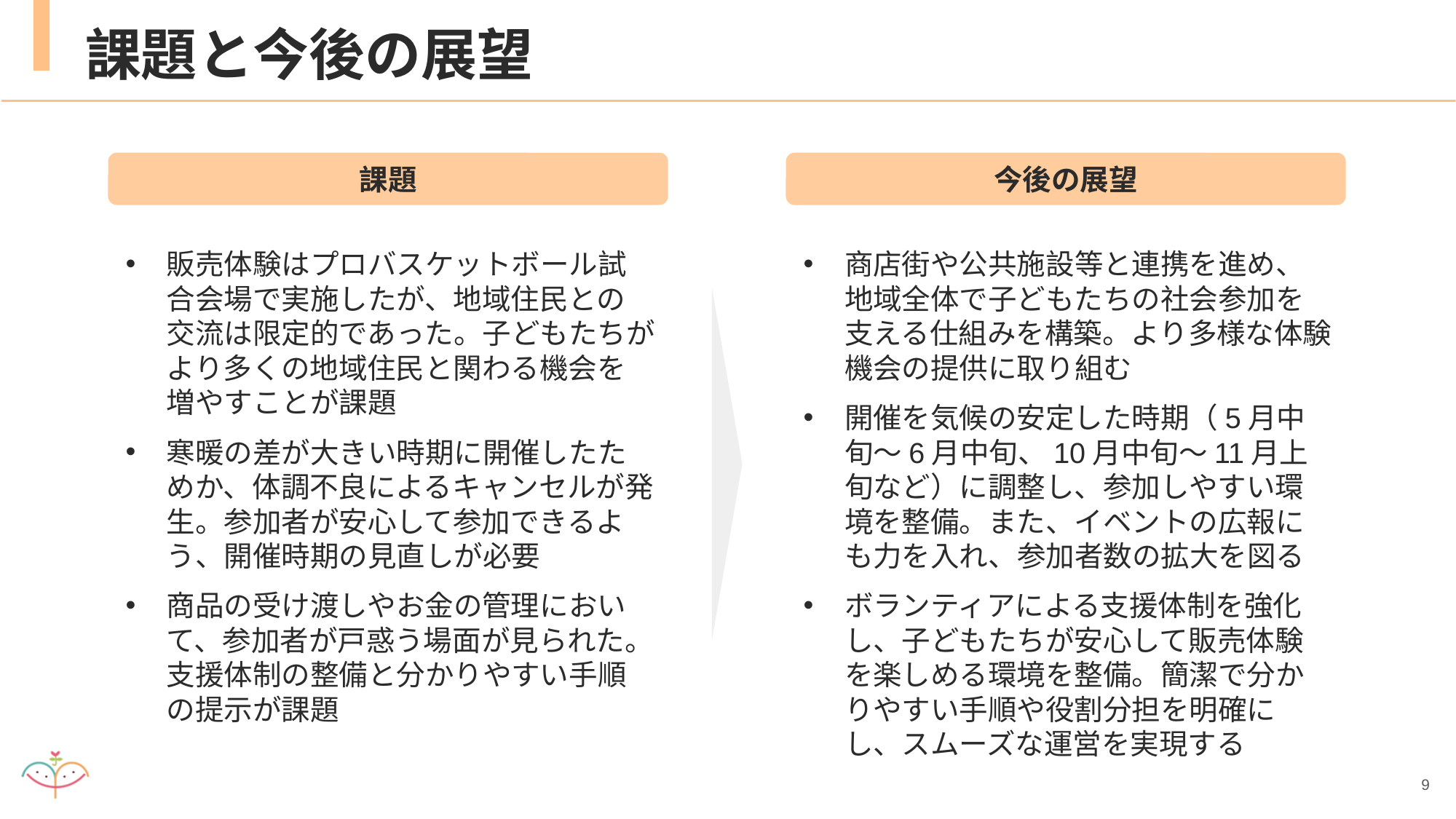

# 課題と今後の展望
課題
今後の展望
販売体験はプロバスケットボール試合会場で実施したが、地域住民との交流は限定的であった。子どもたちがより多くの地域住民と関わる機会を増やすことが課題
寒暖の差が大きい時期に開催したためか、体調不良によるキャンセルが発生。参加者が安心して参加できるよう、開催時期の見直しが必要
商品の受け渡しやお金の管理において、参加者が戸惑う場面が見られた。支援体制の整備と分かりやすい手順の提示が課題
商店街や公共施設等と連携を進め、地域全体で子どもたちの社会参加を支える仕組みを構築。より多様な体験機会の提供に取り組む
開催を気候の安定した時期（5月中旬〜6月中旬、10月中旬〜11月上旬など）に調整し、参加しやすい環境を整備。また、イベントの広報にも力を入れ、参加者数の拡大を図る
ボランティアによる支援体制を強化し、子どもたちが安心して販売体験を楽しめる環境を整備。簡潔で分かりやすい手順や役割分担を明確にし、スムーズな運営を実現する

9
9